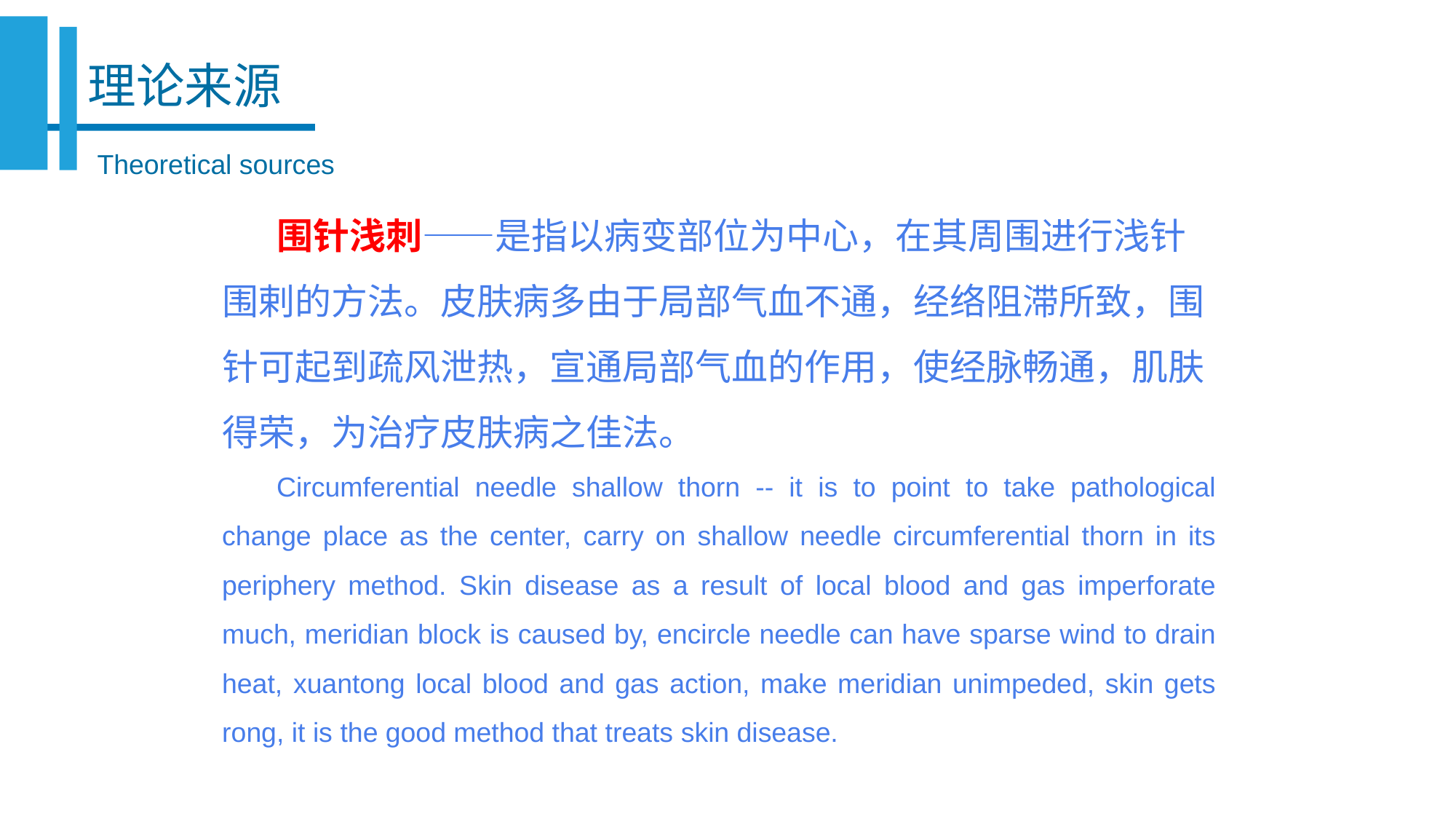

理论来源
Theoretical sources
围针浅刺——是指以病变部位为中心，在其周围进行浅针围剌的方法。皮肤病多由于局部气血不通，经络阻滞所致，围针可起到疏风泄热，宣通局部气血的作用，使经脉畅通，肌肤得荣，为治疗皮肤病之佳法。
Circumferential needle shallow thorn -- it is to point to take pathological change place as the center, carry on shallow needle circumferential thorn in its periphery method. Skin disease as a result of local blood and gas imperforate much, meridian block is caused by, encircle needle can have sparse wind to drain heat, xuantong local blood and gas action, make meridian unimpeded, skin gets rong, it is the good method that treats skin disease.